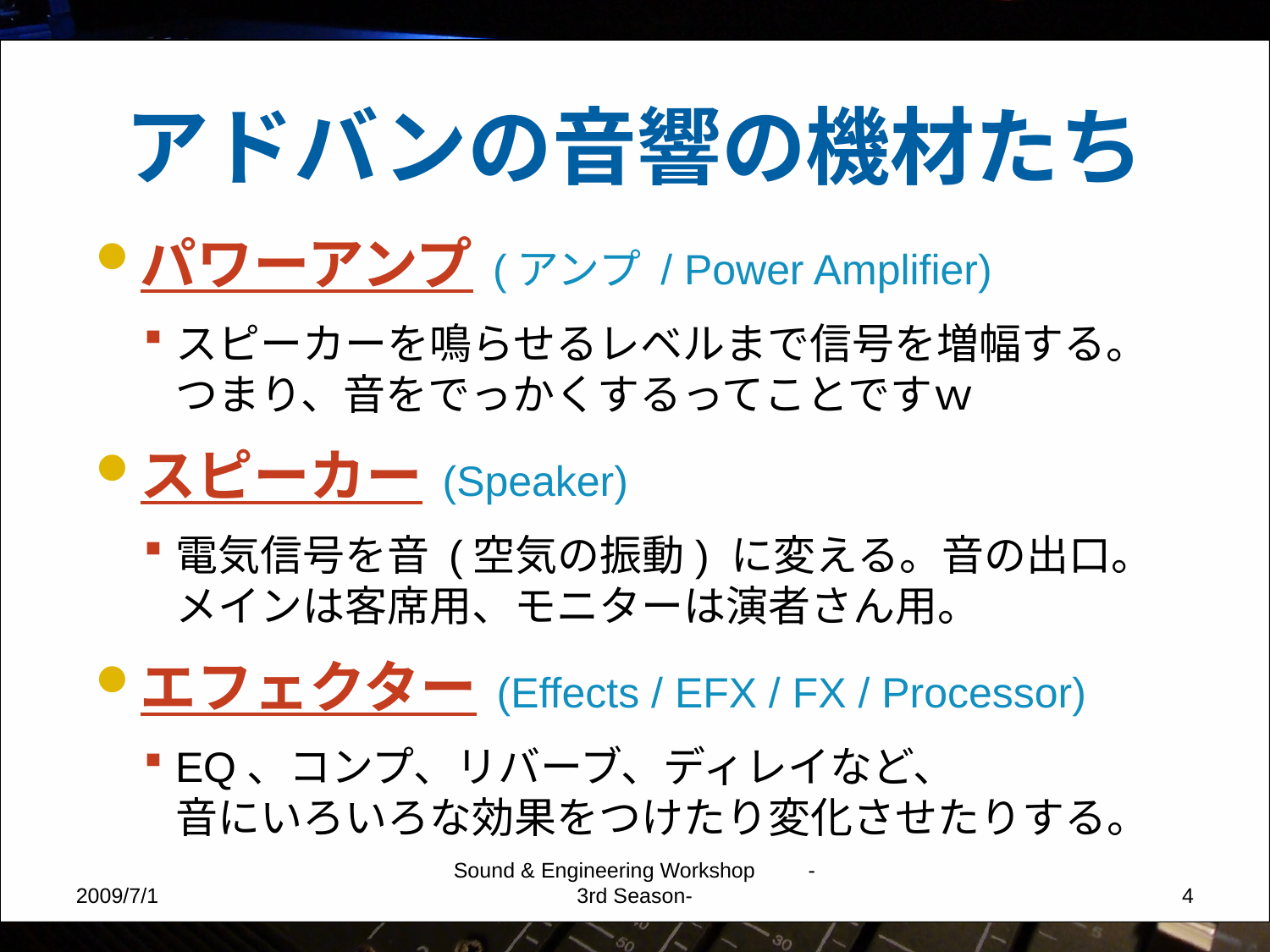

# アドバンの音響の機材たち
パワーアンプ (アンプ / Power Amplifier)
スピーカーを鳴らせるレベルまで信号を増幅する。
つまり、音をでっかくするってことですｗ
スピーカー (Speaker)
電気信号を音 (空気の振動) に変える。音の出口。
メインは客席用、モニターは演者さん用。
エフェクター (Effects / EFX / FX / Processor)
EQ、コンプ、リバーブ、ディレイなど、
音にいろいろな効果をつけたり変化させたりする。
2009/7/1
Sound & Engineering Workshop         -3rd Season-
4